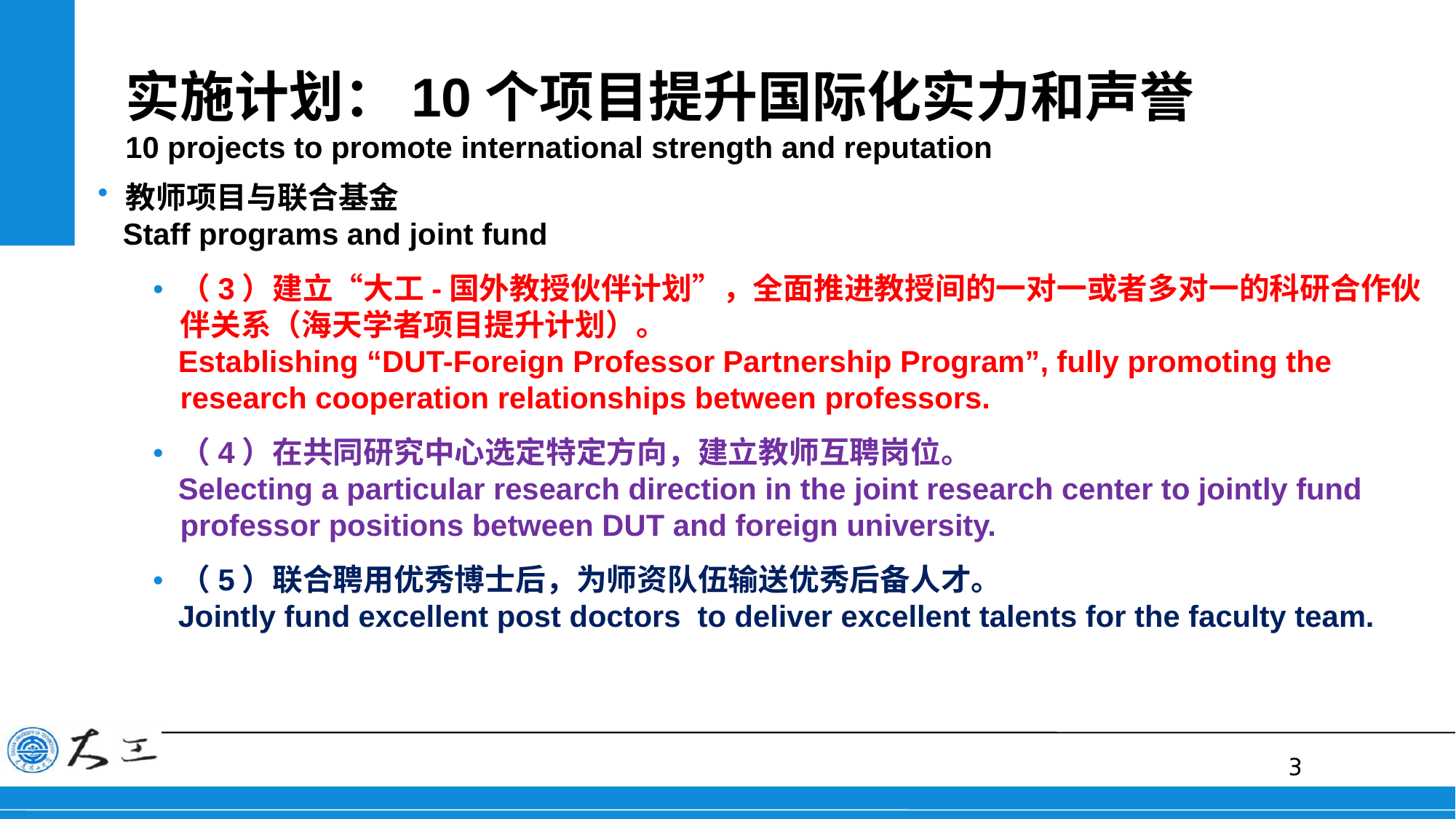

# 实施计划：10个项目提升国际化实力和声誉 10 projects to promote international strength and reputation
教师项目与联合基金
   Staff programs and joint fund
（3）建立“大工-国外教授伙伴计划”，全面推进教授间的一对一或者多对一的科研合作伙伴关系（海天学者项目提升计划）。
   Establishing “DUT-Foreign Professor Partnership Program”, fully promoting the research cooperation relationships between professors.
（4）在共同研究中心选定特定方向，建立教师互聘岗位。
   Selecting a particular research direction in the joint research center to jointly fund professor positions between DUT and foreign university.
（5）联合聘用优秀博士后，为师资队伍输送优秀后备人才。
   Jointly fund excellent post doctors  to deliver excellent talents for the faculty team.